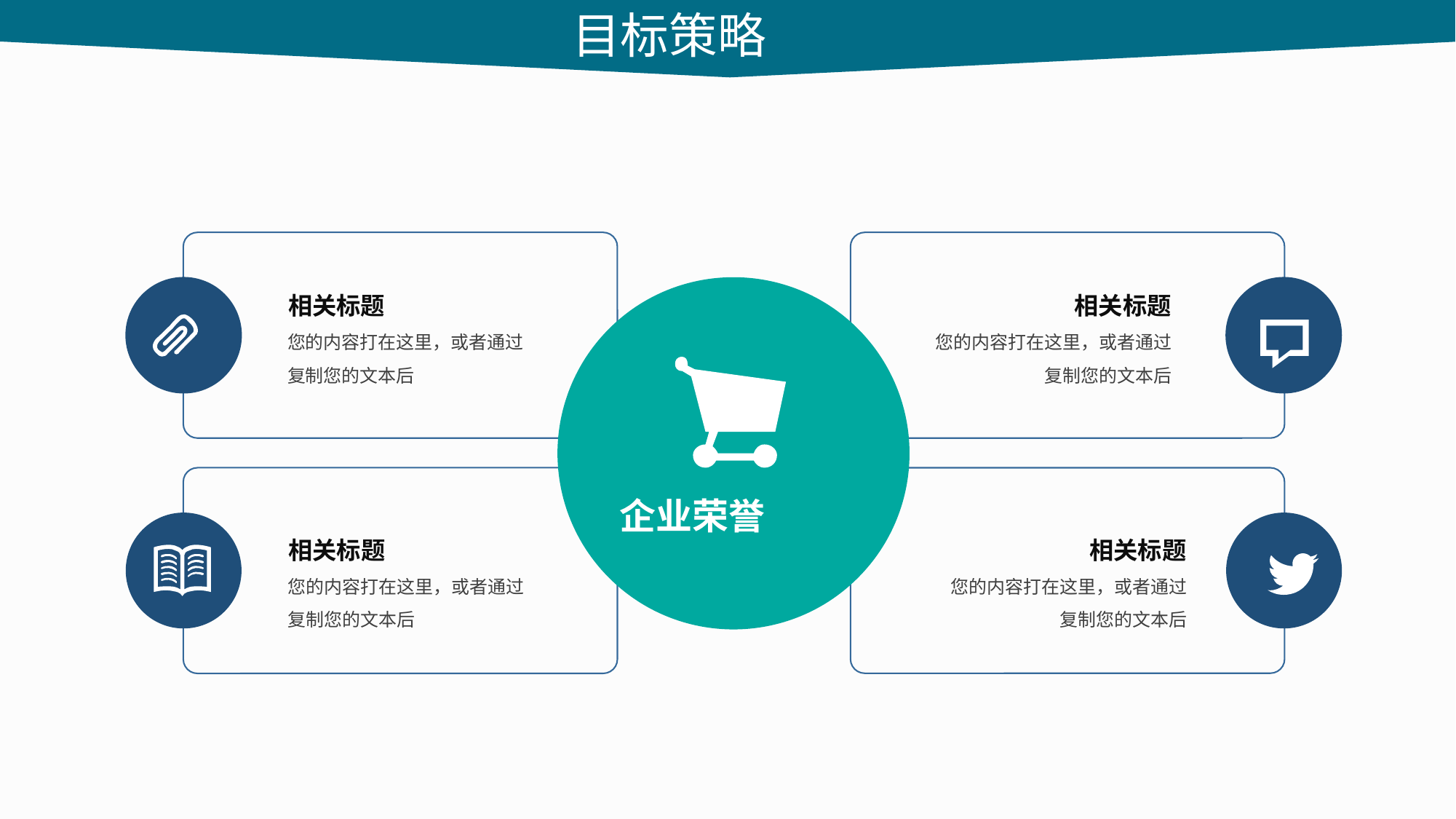

目标策略

相关标题
您的内容打在这里，或者通过复制您的文本后
相关标题
您的内容打在这里，或者通过复制您的文本后

企业荣誉

相关标题
您的内容打在这里，或者通过复制您的文本后
相关标题
您的内容打在这里，或者通过复制您的文本后